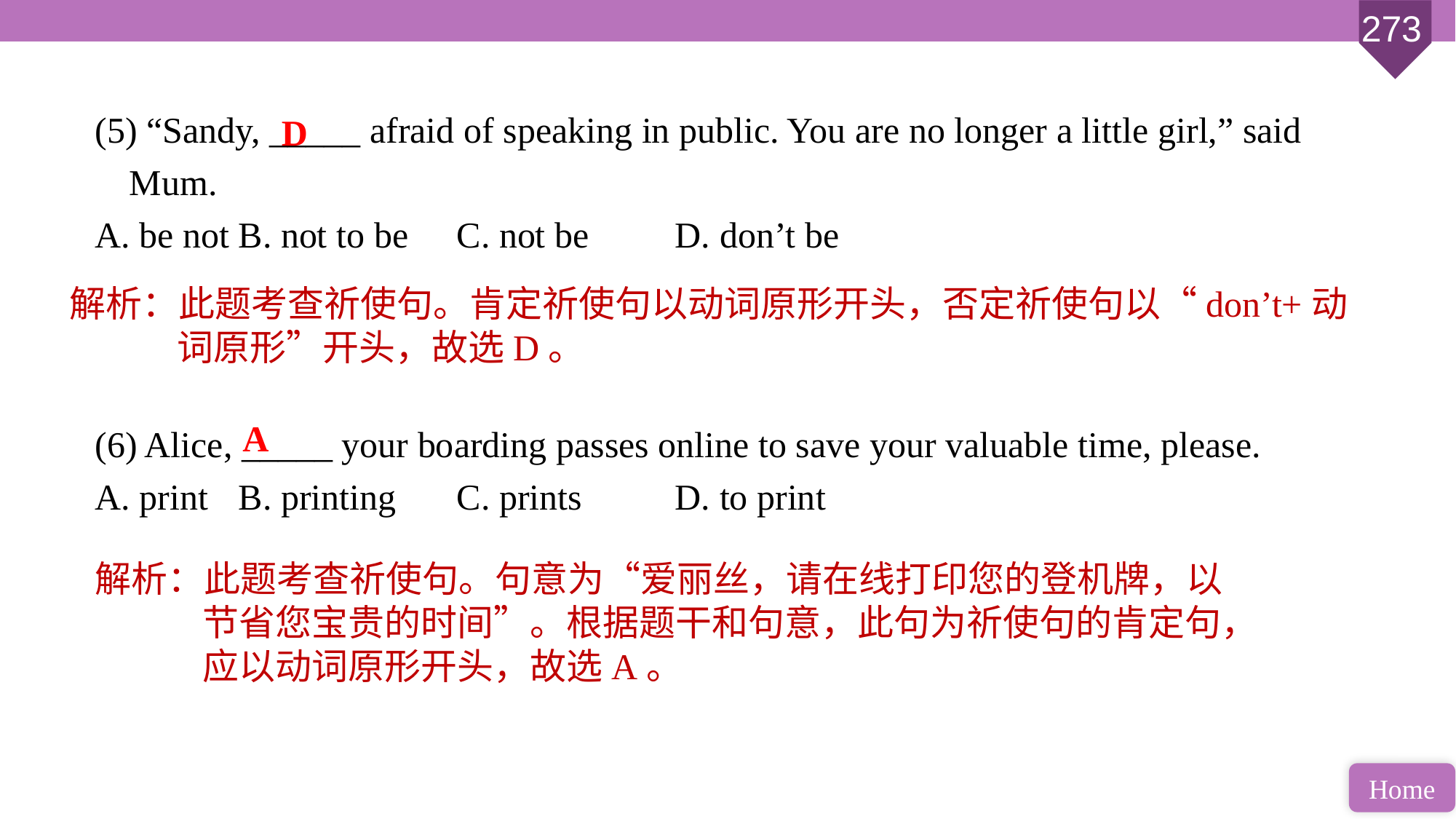

(5) “Sandy, _____ afraid of speaking in public. You are no longer a little girl,” said Mum.
A. be not 	B. not to be 	C. not be 	D. don’t be

(6) Alice, _____ your boarding passes online to save your valuable time, please.
A. print 	B. printing 	C. prints	D. to print
D
解析：此题考查祈使句。肯定祈使句以动词原形开头，否定祈使句以“don’t+动词原形”开头，故选D。
A
解析：此题考查祈使句。句意为“爱丽丝，请在线打印您的登机牌，以节省您宝贵的时间”。根据题干和句意，此句为祈使句的肯定句，应以动词原形开头，故选A。